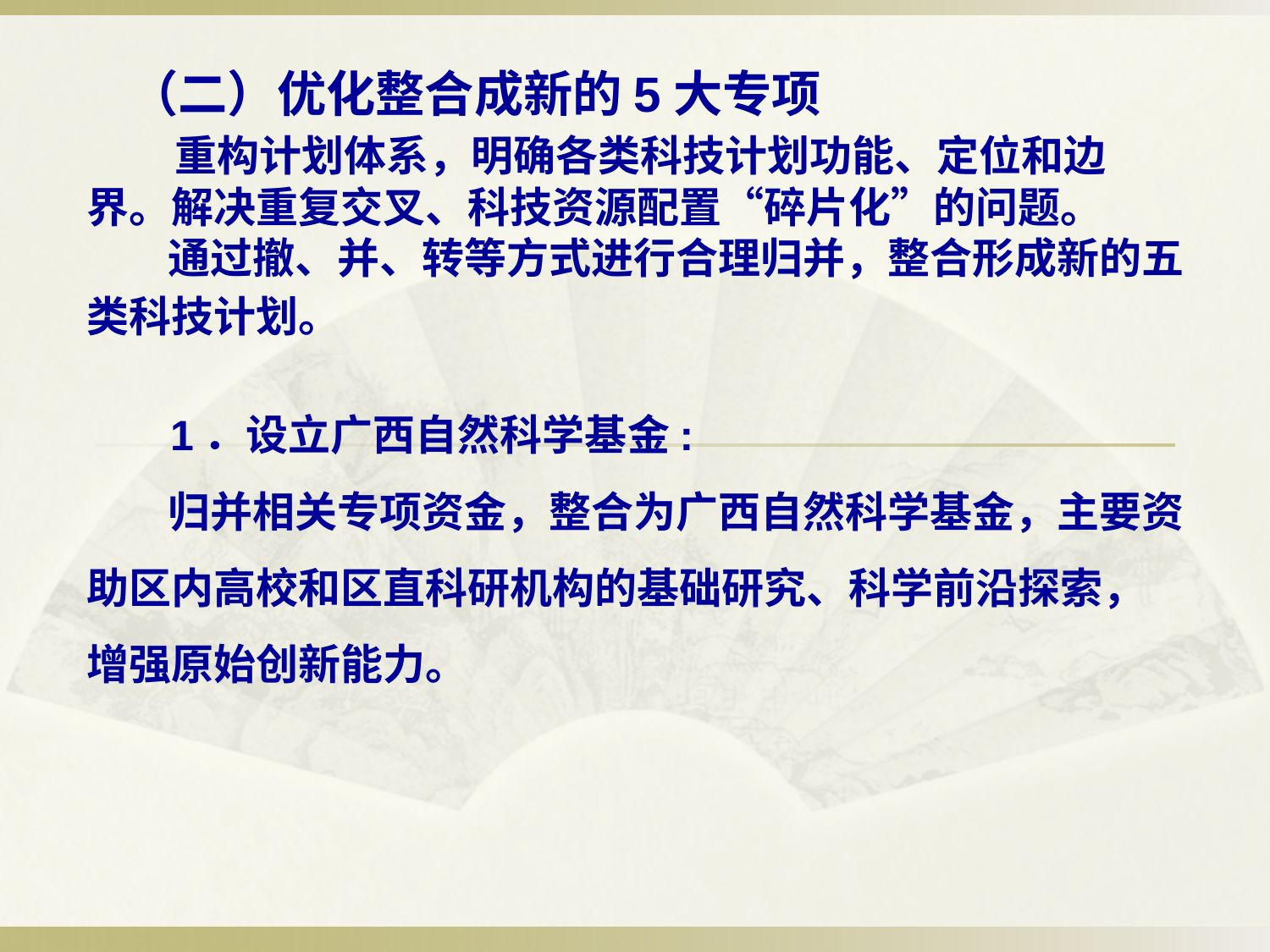

（二）优化整合成新的5大专项
   重构计划体系，明确各类科技计划功能、定位和边界。解决重复交叉、科技资源配置“碎片化”的问题。
   通过撤、并、转等方式进行合理归并，整合形成新的五类科技计划。

   1．设立广西自然科学基金:
   归并相关专项资金，整合为广西自然科学基金，主要资助区内高校和区直科研机构的基础研究、科学前沿探索，增强原始创新能力。